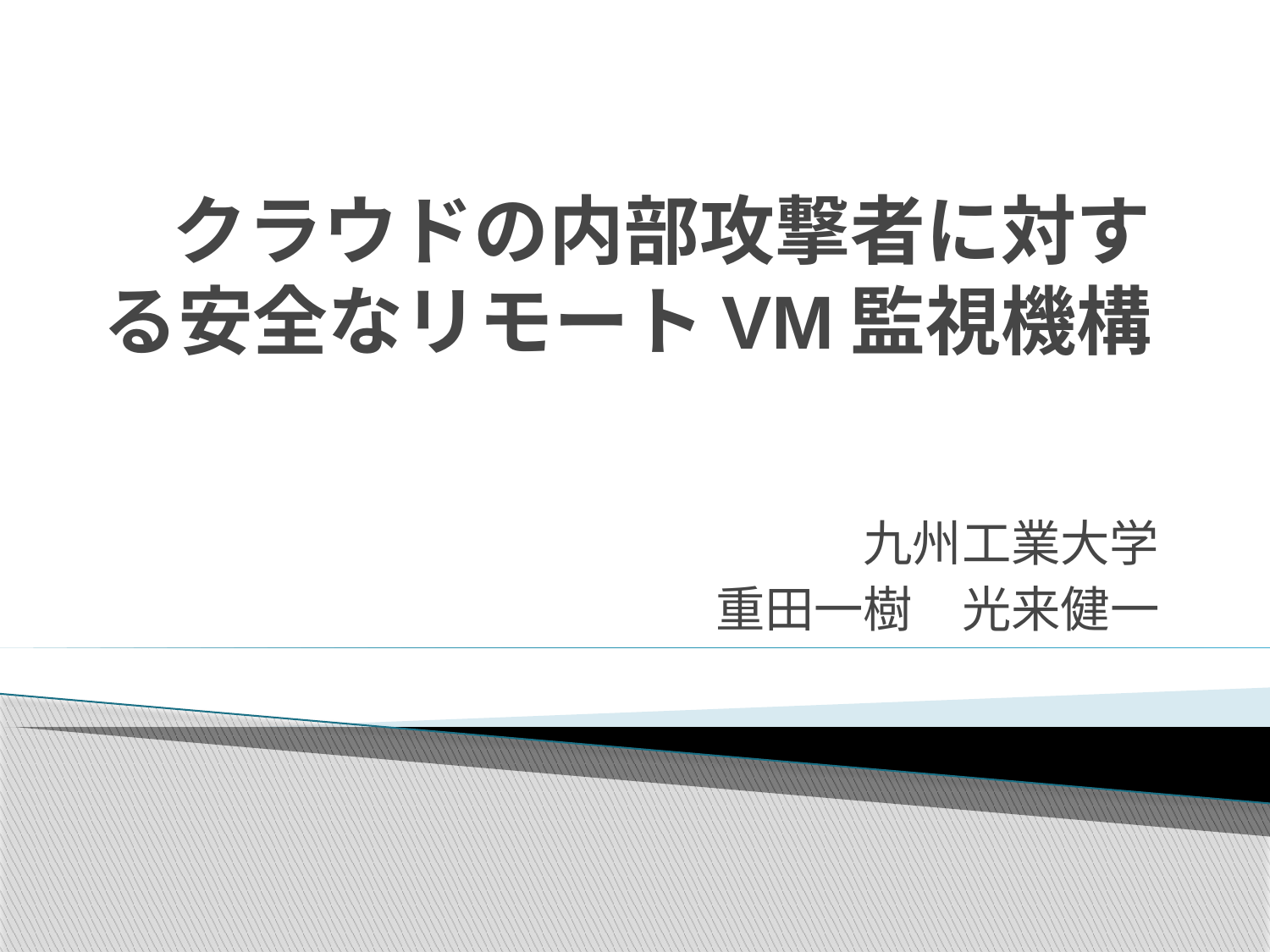

# クラウドの内部攻撃者に対する安全なリモートVM監視機構
九州工業大学
重田一樹　光来健一